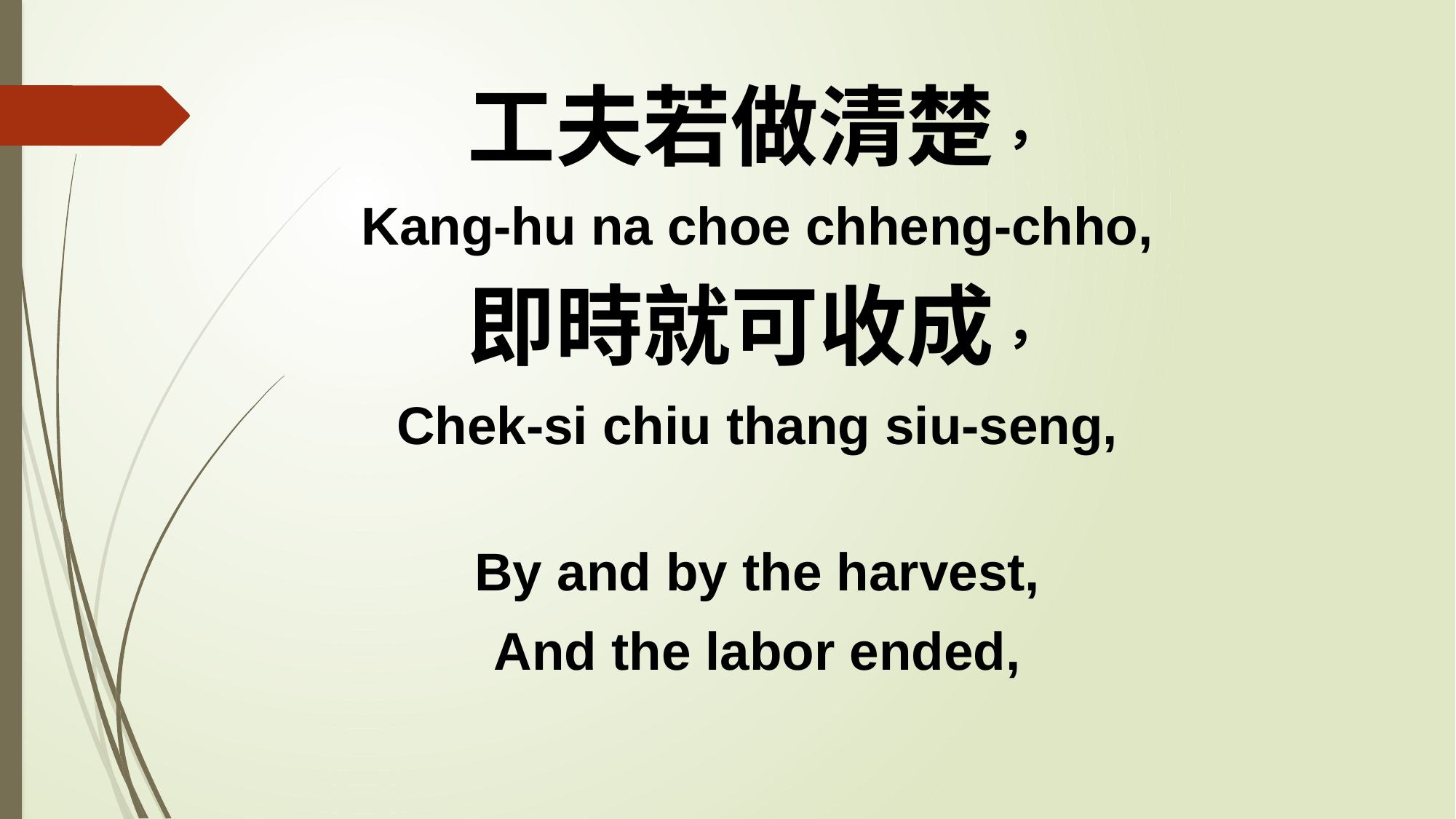

工夫若做清楚，
Kang-hu na choe chheng-chho,
即時就可收成，
Chek-si chiu thang siu-seng,

By and by the harvest,
And the labor ended,